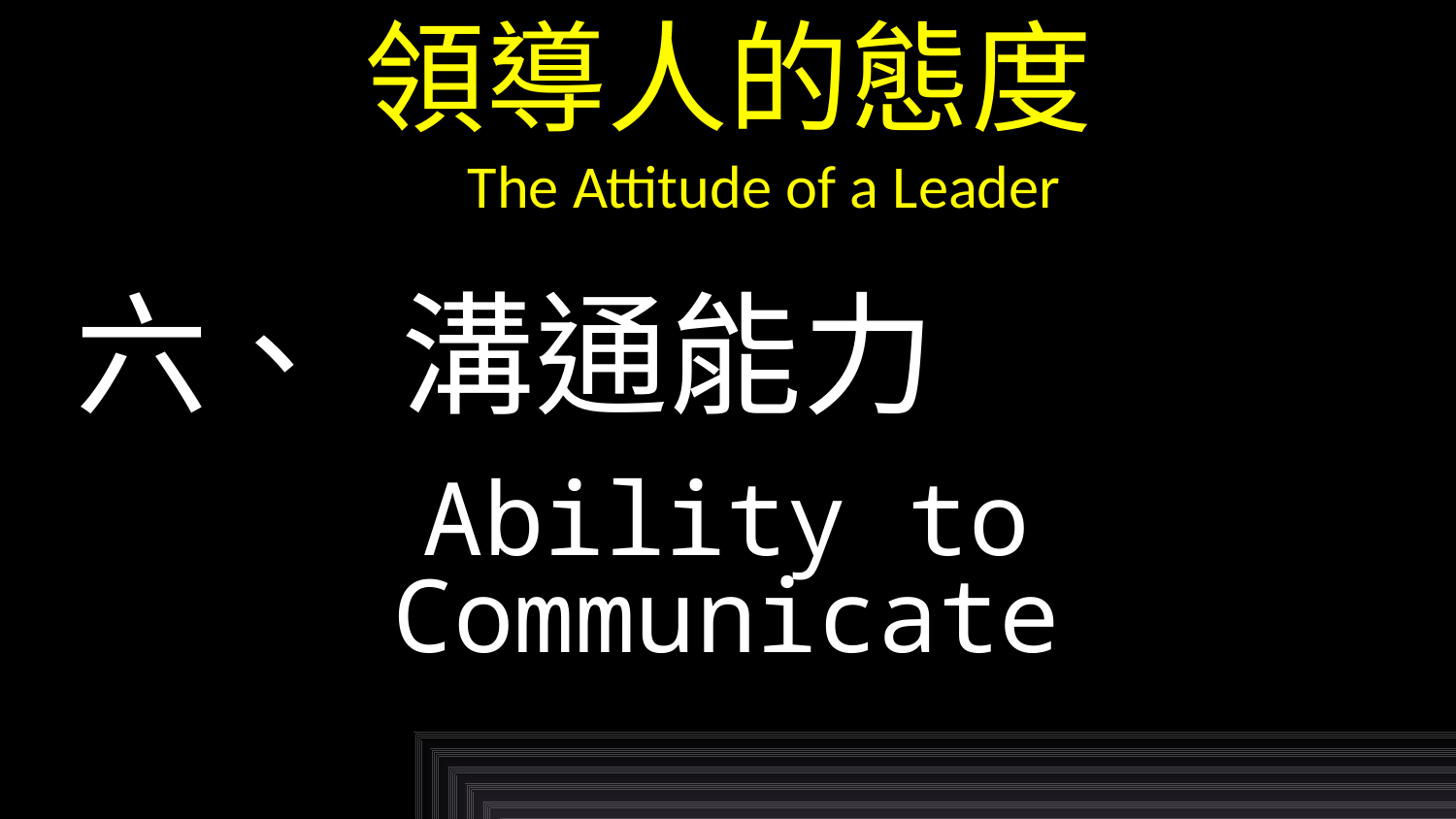

# 領導人的態度 The Attitude of a Leader
六、  溝通能力
Ability to Communicate